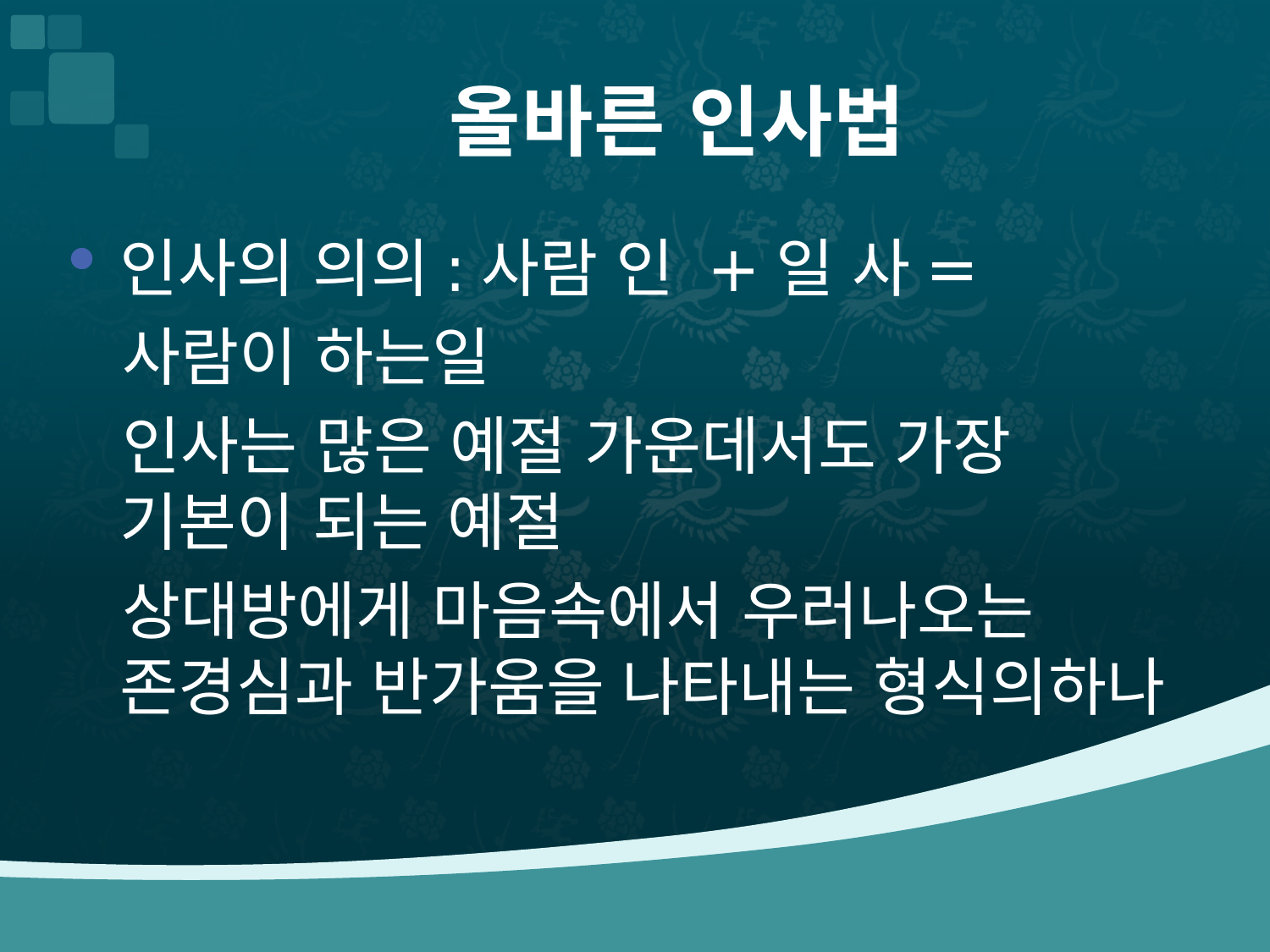

# 올바른 인사법
인사의 의의:사람 인 +일 사=
  사람이 하는일
  인사는 많은 예절 가운데서도 가장 기본이 되는 예절
  상대방에게 마음속에서 우러나오는 존경심과 반가움을 나타내는 형식의하나